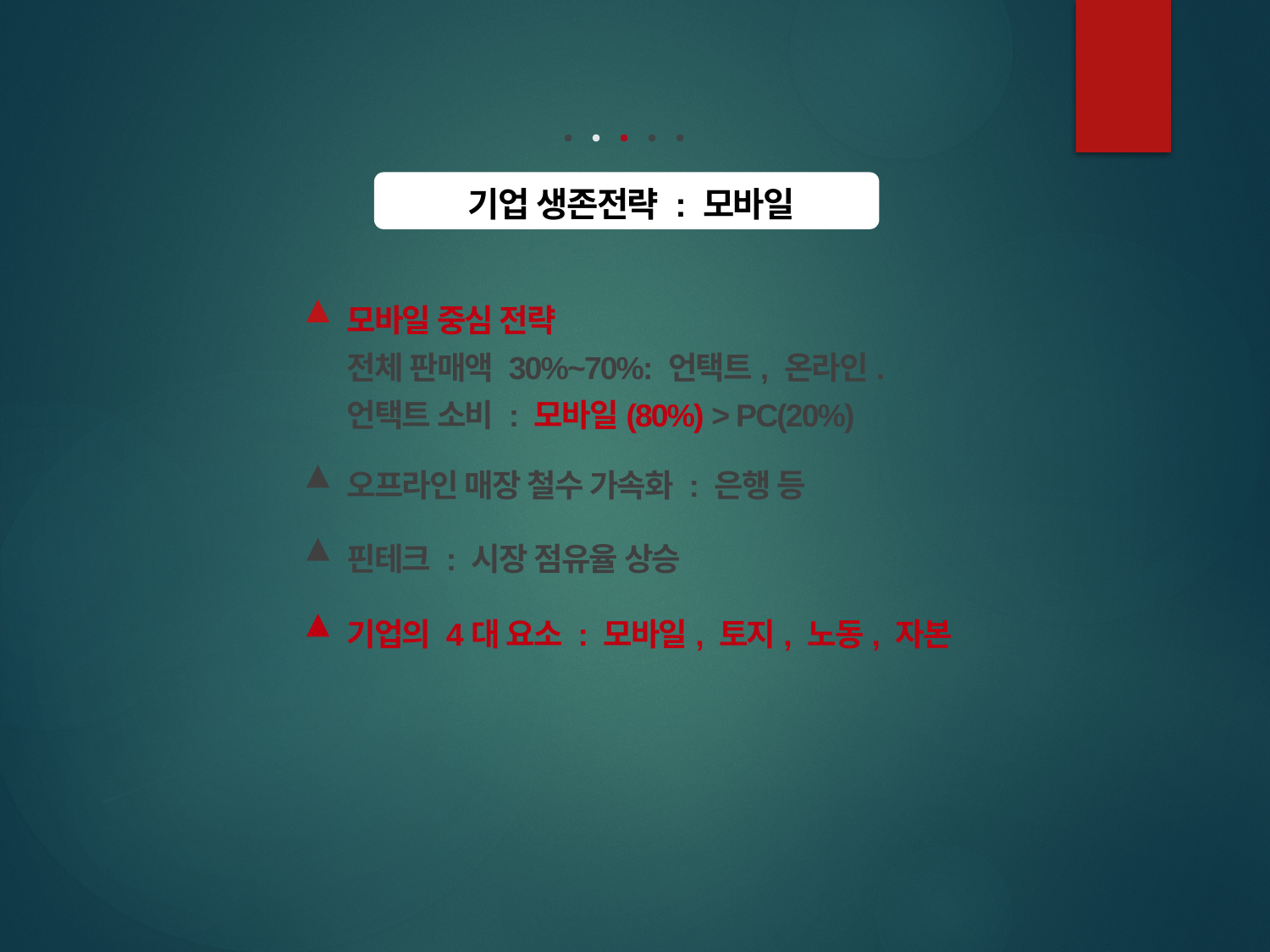

기업 생존전략 : 모바일
모바일 중심 전략
전체 판매액 30%~70%: 언택트, 온라인.
언택트 소비 : 모바일(80%) > PC(20%)

오프라인 매장 철수 가속화 : 은행 등

핀테크 : 시장 점유율 상승

기업의 4대 요소 : 모바일, 토지, 노동, 자본